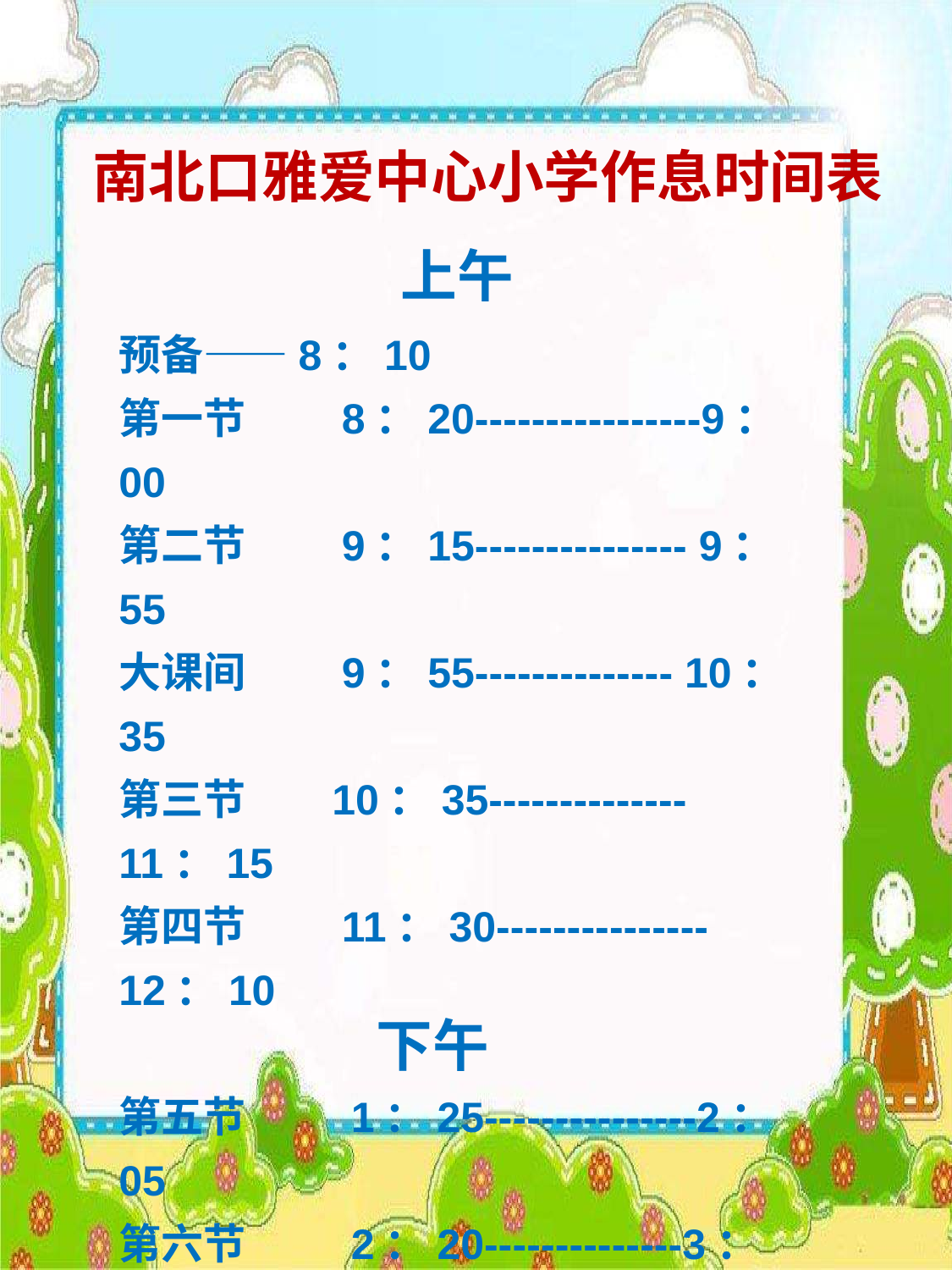

南北口雅爱中心小学作息时间表
            上午
预备——8：10
第一节         8：20----------------9：00
第二节         9：15--------------- 9：55
大课间         9：55-------------- 10：35
第三节        10：35-------------- 11：15
第四节         11：30---------------12：10
                          下午
第五节          1：25---------------2：05
第六节          2：20--------------3：00
大课间         3：00---------------3：40
第七节         3：40---------------4：20
课后服务     4：30---------------5：30